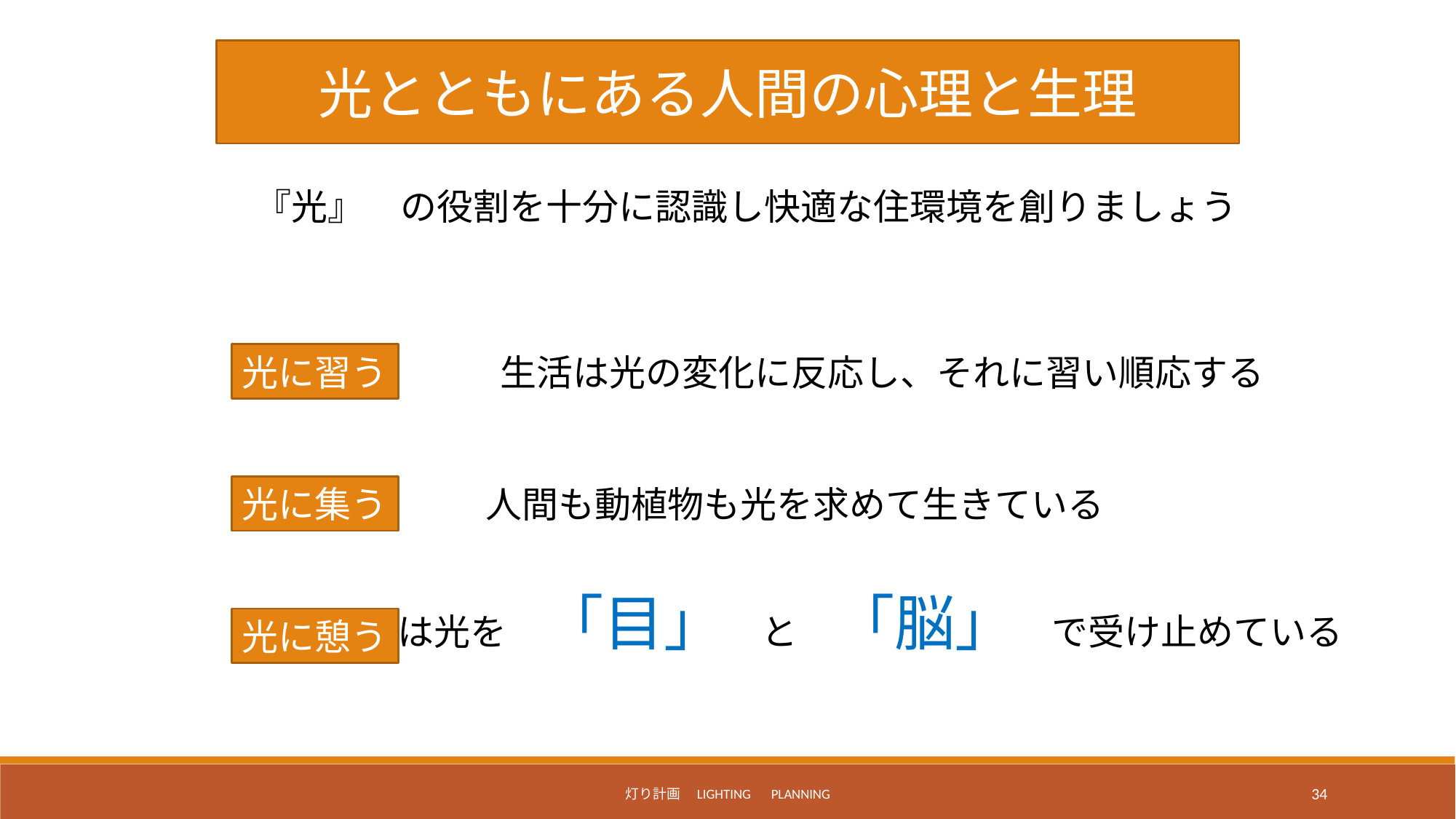

光とともにある人間の心理と生理
『光』　の役割を十分に認識し快適な住環境を創りましょう
光に習う
生活は光の変化に反応し、それに習い順応する
光に集う
人間も動植物も光を求めて生きている
人間は光を　「目」　と　「脳」　で受け止めている
光に憩う
灯り計画　Lighting　Planning
34